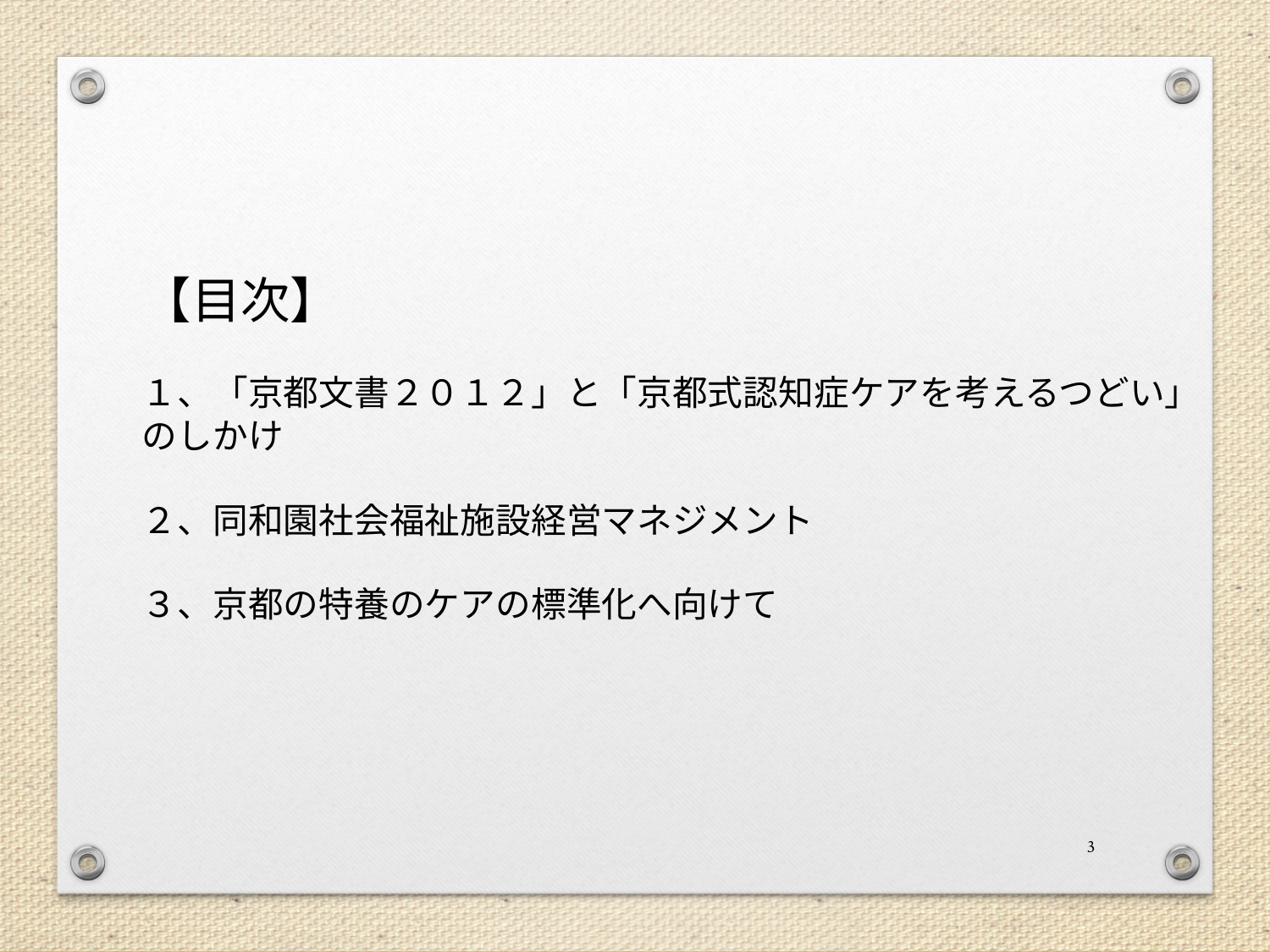

【目次】

１、「京都文書２０１２」と「京都式認知症ケアを考えるつどい」のしかけ

２、同和園社会福祉施設経営マネジメント

３、京都の特養のケアの標準化へ向けて

3